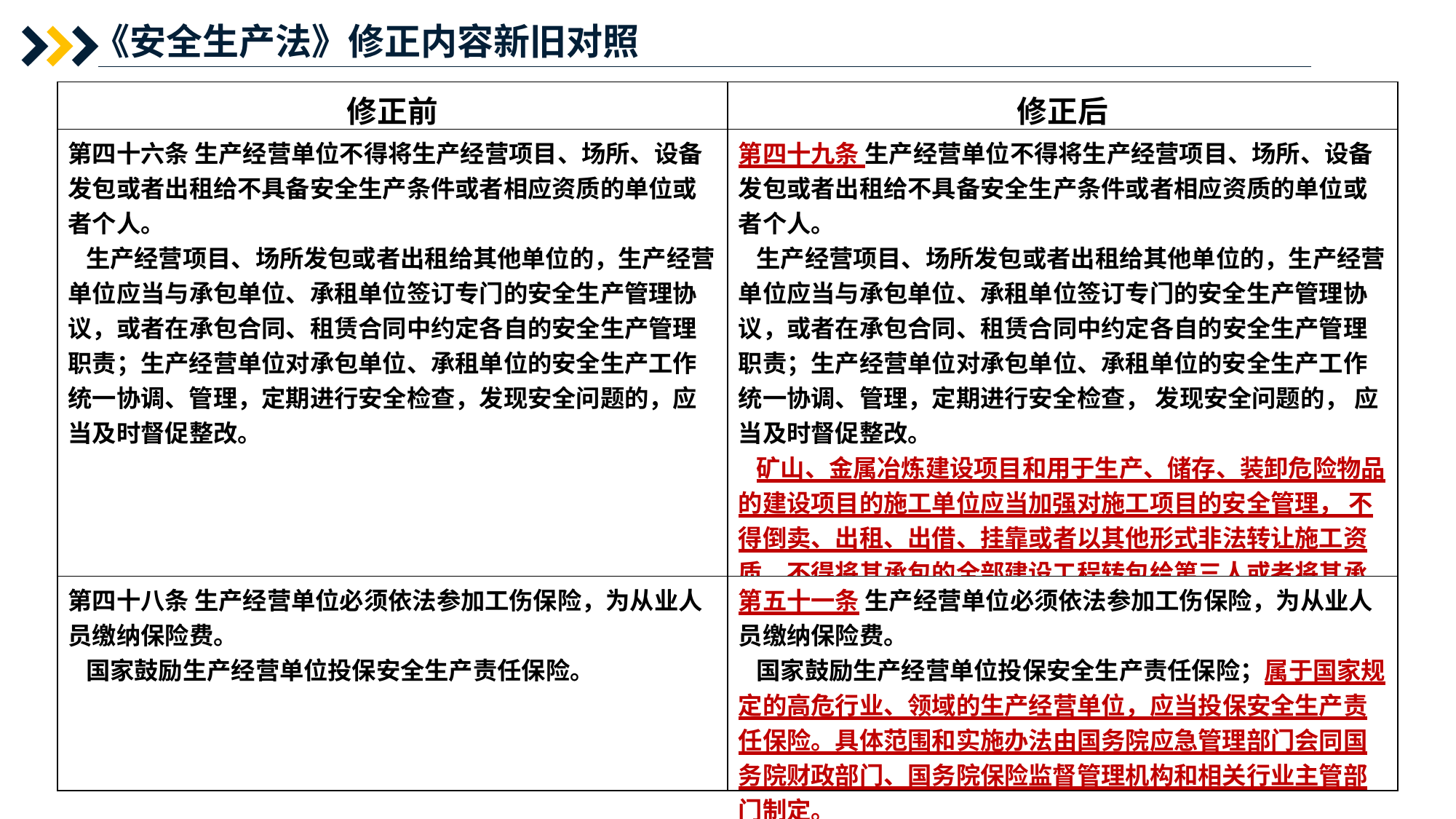

《安全生产法》修正内容新旧对照

| 修正前 | 修正后 |
| --- | --- |
| 第四十六条 生产经营单位不得将生产经营项目、场所、设备发包或者出租给不具备安全生产条件或者相应资质的单位或者个人。 生产经营项目、场所发包或者出租给其他单位的，生产经营单位应当与承包单位、承租单位签订专门的安全生产管理协议，或者在承包合同、租赁合同中约定各自的安全生产管理职责；生产经营单位对承包单位、承租单位的安全生产工作统一协调、管理，定期进行安全检查，发现安全问题的，应当及时督促整改。 | 第四十九条 生产经营单位不得将生产经营项目、场所、设备发包或者出租给不具备安全生产条件或者相应资质的单位或者个人。 生产经营项目、场所发包或者出租给其他单位的，生产经营单位应当与承包单位、承租单位签订专门的安全生产管理协议，或者在承包合同、租赁合同中约定各自的安全生产管理职责；生产经营单位对承包单位、承租单位的安全生产工作统一协调、管理，定期进行安全检查， 发现安全问题的， 应当及时督促整改。 矿山、金属冶炼建设项目和用于生产、储存、装卸危险物品的建设项目的施工单位应当加强对施工项目的安全管理， 不得倒卖、出租、出借、挂靠或者以其他形式非法转让施工资质，不得将其承包的全部建设工程转包给第三人或者将其承包的全部建设工程支解以后以分包的名义分别转包给第三人，不得将工程分包给不具备相应资质条件的单位。 |
| 第四十八条 生产经营单位必须依法参加工伤保险，为从业人员缴纳保险费。 国家鼓励生产经营单位投保安全生产责任保险。 | 第五十一条 生产经营单位必须依法参加工伤保险，为从业人员缴纳保险费。 国家鼓励生产经营单位投保安全生产责任保险；属于国家规定的高危行业、领域的生产经营单位，应当投保安全生产责任保险。具体范围和实施办法由国务院应急管理部门会同国务院财政部门、国务院保险监督管理机构和相关行业主管部门制定。 |